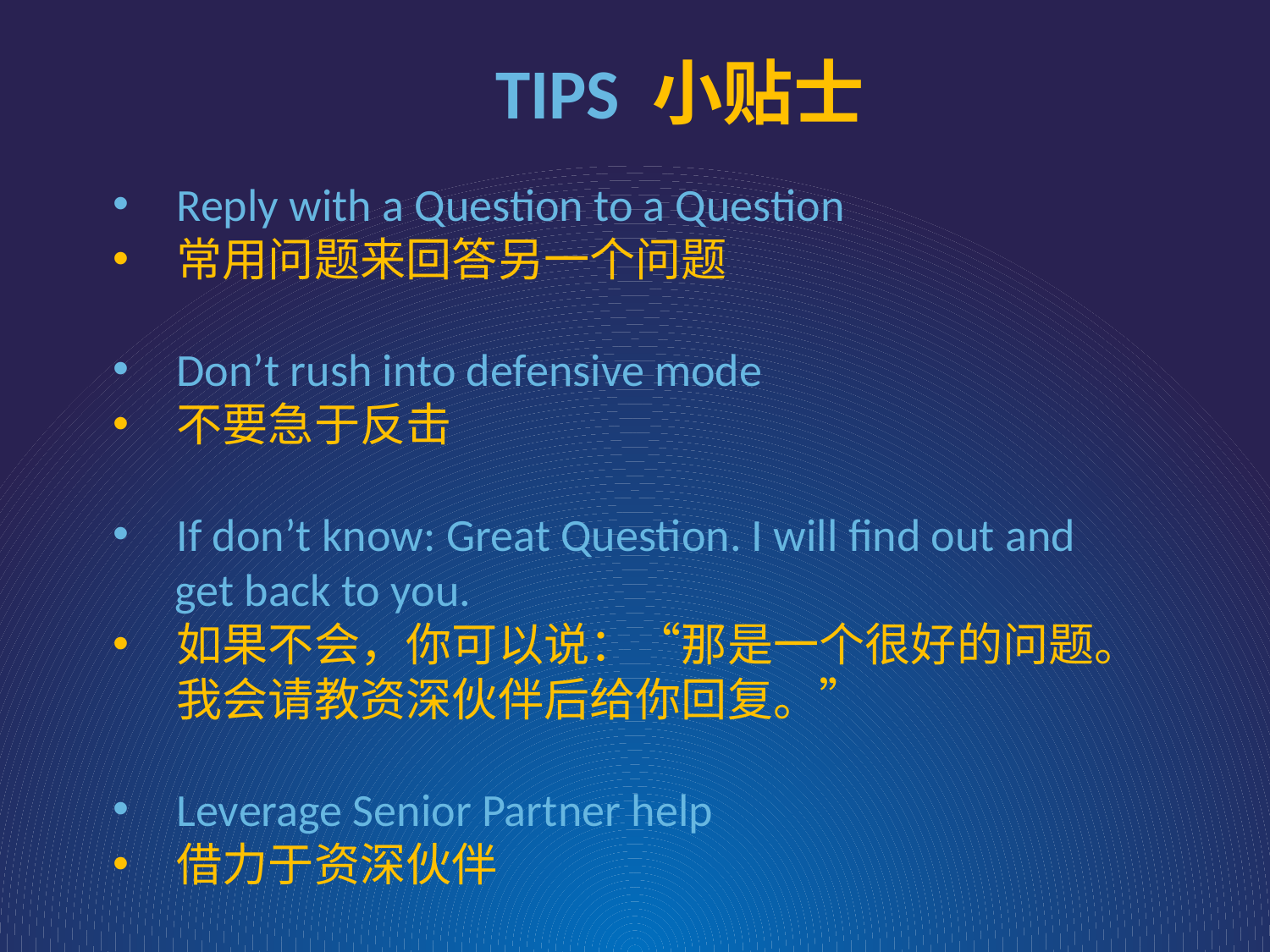

TIPS 小贴士

Reply with a Question to a Question
常用问题来回答另一个问题

Don’t rush into defensive mode
不要急于反击

If don’t know: Great Question. I will find out and
      get back to you.
如果不会，你可以说：“那是一个很好的问题。我会请教资深伙伴后给你回复。”

Leverage Senior Partner help
借力于资深伙伴